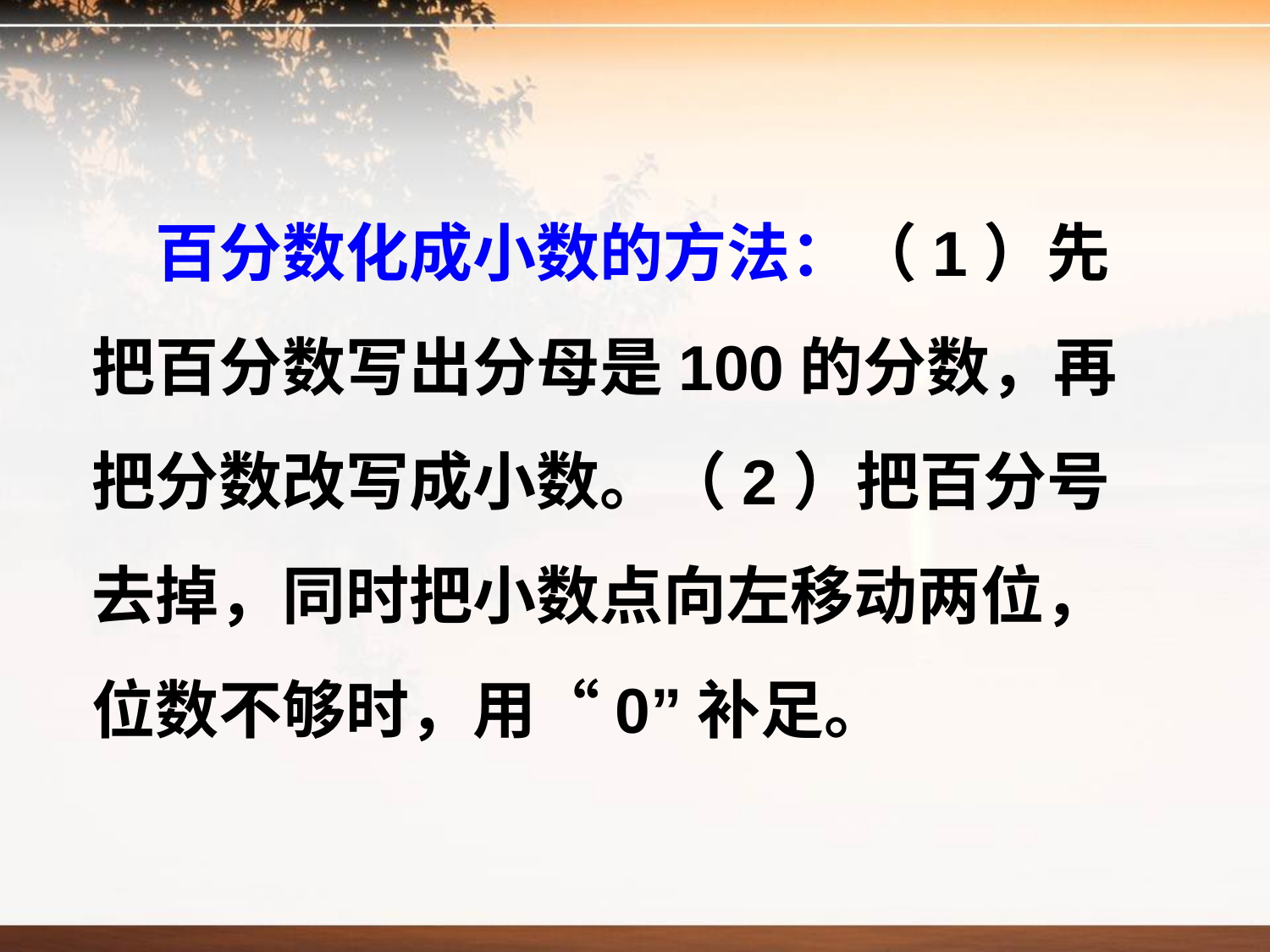

百分数化成小数的方法：（1）先把百分数写出分母是100的分数，再把分数改写成小数。（2）把百分号去掉，同时把小数点向左移动两位，位数不够时，用“0”补足。